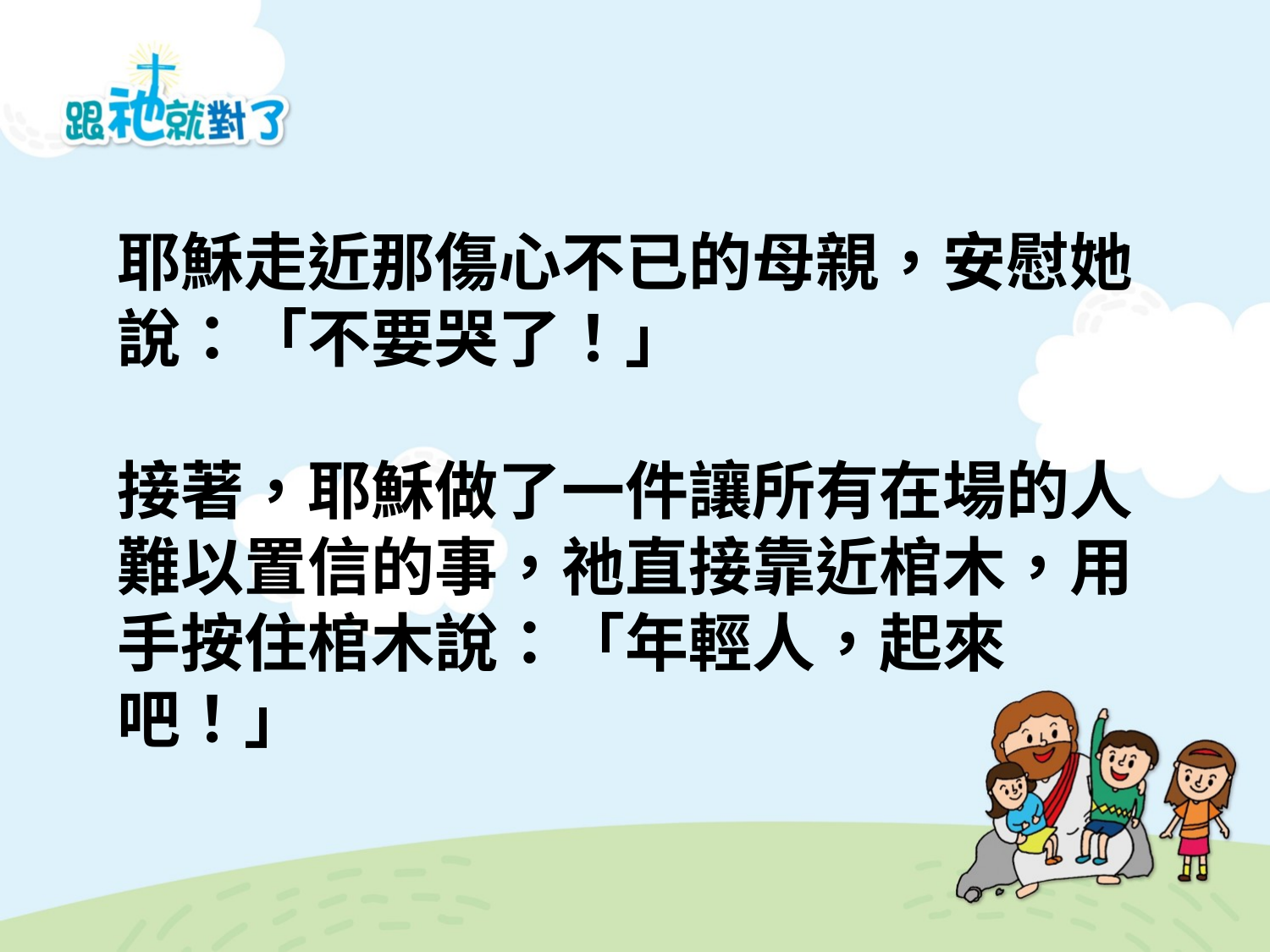

耶穌走近那傷心不已的母親，安慰她說：「不要哭了！」

接著，耶穌做了一件讓所有在場的人難以置信的事，祂直接靠近棺木，用手按住棺木說：「年輕人，起來吧！」